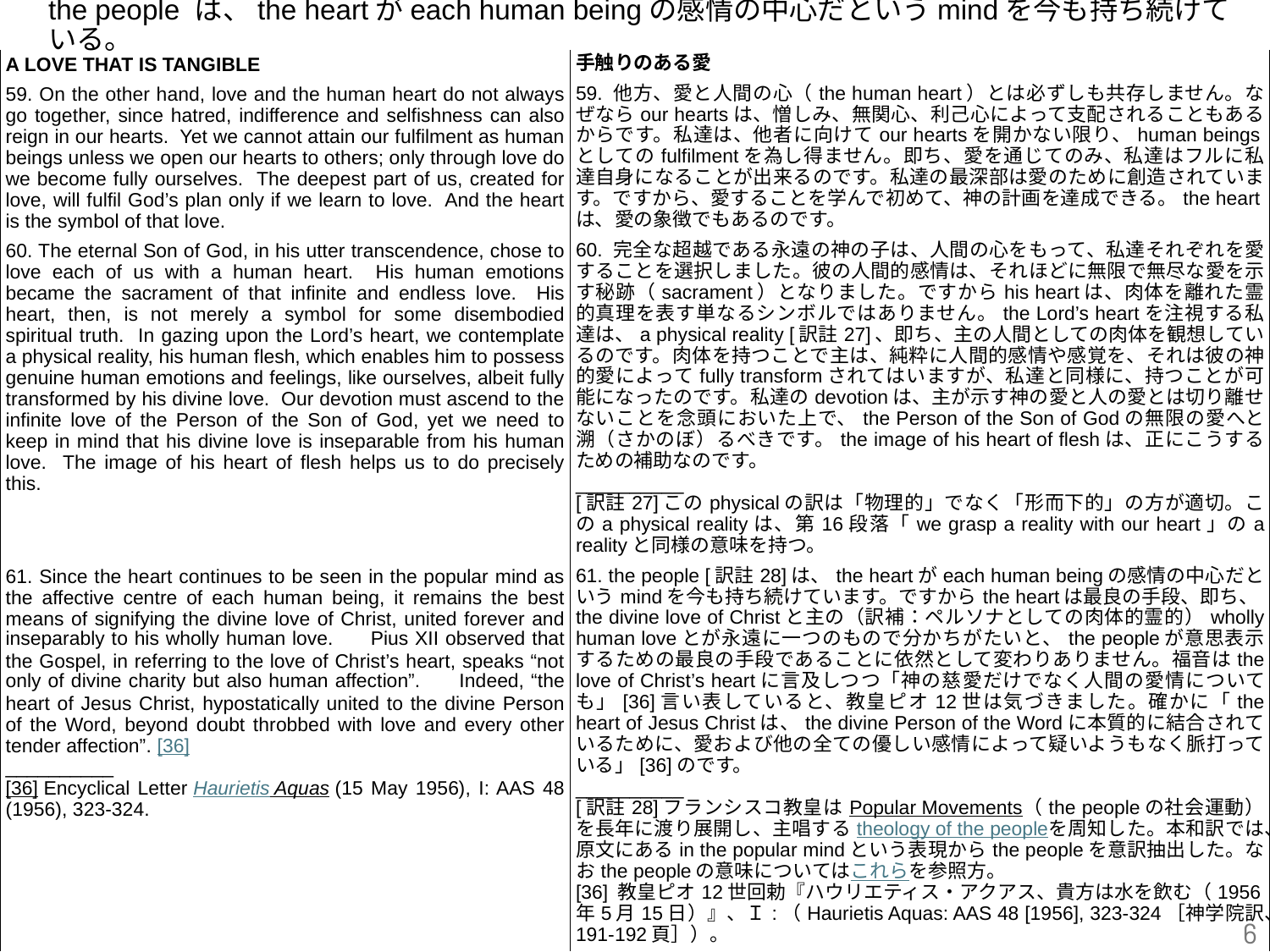

# the people は、the heartがeach human beingの感情の中心だというmindを今も持ち続けている。
| A LOVE THAT IS TANGIBLE | 手触りのある愛 |
| --- | --- |
| 59. On the other hand, love and the human heart do not always go together, since hatred, indifference and selfishness can also reign in our hearts. Yet we cannot attain our fulfilment as human beings unless we open our hearts to others; only through love do we become fully ourselves. The deepest part of us, created for love, will fulfil God’s plan only if we learn to love. And the heart is the symbol of that love. | 59. 他方、愛と人間の心（the human heart）とは必ずしも共存しません。なぜならour heartsは、憎しみ、無関心、利己心によって支配されることもあるからです。私達は、他者に向けてour heartsを開かない限り、human beingsとしてのfulfilmentを為し得ません。即ち、愛を通じてのみ、私達はフルに私達自身になることが出来るのです。私達の最深部は愛のために創造されています。ですから、愛することを学んで初めて、神の計画を達成できる。the heartは、愛の象徴でもあるのです。 |
| 60. The eternal Son of God, in his utter transcendence, chose to love each of us with a human heart. His human emotions became the sacrament of that infinite and endless love. His heart, then, is not merely a symbol for some disembodied spiritual truth. In gazing upon the Lord’s heart, we contemplate a physical reality, his human flesh, which enables him to possess genuine human emotions and feelings, like ourselves, albeit fully transformed by his divine love. Our devotion must ascend to the infinite love of the Person of the Son of God, yet we need to keep in mind that his divine love is inseparable from his human love. The image of his heart of flesh helps us to do precisely this. | 60. 完全な超越である永遠の神の子は、人間の心をもって、私達それぞれを愛することを選択しました。彼の人間的感情は、それほどに無限で無尽な愛を示す秘跡（sacrament）となりました。ですからhis heartは、肉体を離れた霊的真理を表す単なるシンボルではありません。the Lord’s heartを注視する私達は、a physical reality [訳註27]、即ち、主の人間としての肉体を観想しているのです。肉体を持つことで主は、純粋に人間的感情や感覚を、それは彼の神的愛によってfully transformされてはいますが、私達と同様に、持つことが可能になったのです。私達のdevotionは、主が示す神の愛と人の愛とは切り離せないことを念頭においた上で、the Person of the Son of Godの無限の愛へと溯（さかのぼ）るべきです。the image of his heart of fleshは、正にこうするための補助なのです。 \_\_\_\_\_\_\_\_\_\_ [訳註27]このphysicalの訳は「物理的」でなく「形而下的」の方が適切。このa physical realityは、第16段落「we grasp a reality with our heart」のa realityと同様の意味を持つ。 |
| 61. Since the heart continues to be seen in the popular mind as the affective centre of each human being, it remains the best means of signifying the divine love of Christ, united forever and inseparably to his wholly human love.　 Pius XII observed that the Gospel, in referring to the love of Christ’s heart, speaks “not only of divine charity but also human affection”. 　Indeed, “the heart of Jesus Christ, hypostatically united to the divine Person of the Word, beyond doubt throbbed with love and every other tender affection”. [36] \_\_\_\_\_\_\_\_\_\_ [36] Encyclical Letter Haurietis Aquas (15 May 1956), I: AAS 48 (1956), 323-324. | 61. the people [訳註28]は、the heartがeach human beingの感情の中心だというmindを今も持ち続けています。ですからthe heartは最良の手段、即ち、the divine love of Christと主の（訳補：ペルソナとしての肉体的霊的）wholly human loveとが永遠に一つのもので分かちがたいと、the peopleが意思表示するための最良の手段であることに依然として変わりありません。福音はthe love of Christ’s heartに言及しつつ「神の慈愛だけでなく人間の愛情についても」[36]言い表していると、教皇ピオ12世は気づきました。確かに「the heart of Jesus Christは、the divine Person of the Wordに本質的に結合されているために、愛および他の全ての優しい感情によって疑いようもなく脈打っている」[36]のです。 \_\_\_\_\_\_\_\_\_\_ [訳註28]フランシスコ教皇はPopular Movements（the peopleの社会運動）を長年に渡り展開し、主唱するtheology of the peopleを周知した。本和訳では、原文にあるin the popular mindという表現からthe peopleを意訳抽出した。なおthe peopleの意味についてはこれらを参照方。 [36] 教皇ピオ12世回勅『ハウリエティス・アクアス、貴方は水を飲む（1956年5月15日）』、Ｉ:（Haurietis Aquas: AAS 48 [1956], 323-324［神学院訳、191-192頁］）。 |
6